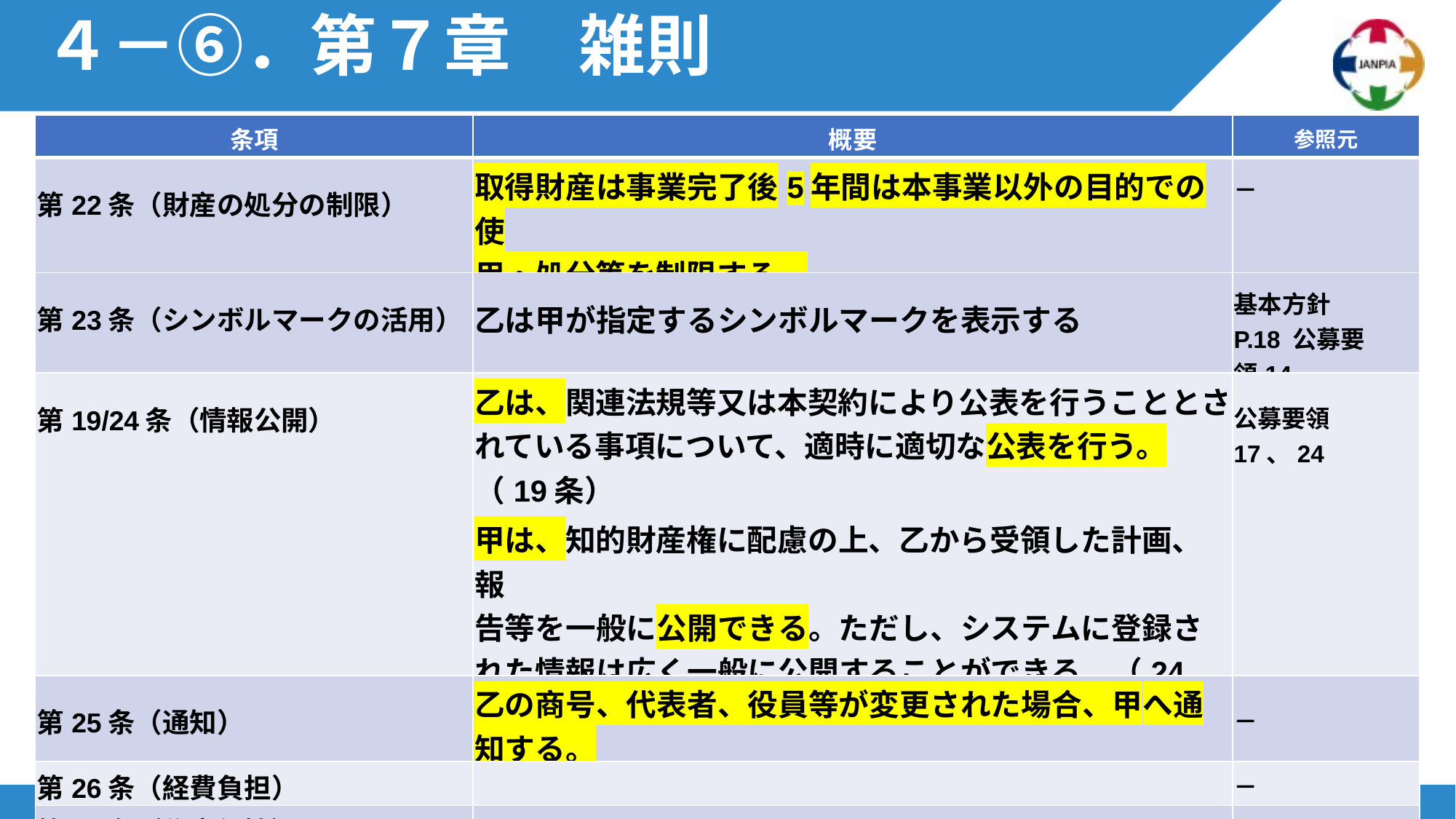

# ４－⑥．第７章	雑則
| 条項 | 概要 | 参照元 |
| --- | --- | --- |
| 第22条（財産の処分の制限） | 取得財産は事業完了後5年間は本事業以外の目的での使 用・処分等を制限する。 | － |
| 第23条（シンボルマークの活用） | 乙は甲が指定するシンボルマークを表示する | 基本方針P.18 公募要領14 |
| 第19/24条（情報公開） | 乙は、関連法規等又は本契約により公表を行うこととされている事項について、適時に適切な公表を行う。（19条） 甲は、知的財産権に配慮の上、乙から受領した計画、報 告等を一般に公開できる。ただし、システムに登録された情報は広く一般に公開することができる。（24条） | 公募要領17、24 |
| 第25条（通知） | 乙の商号、代表者、役員等が変更された場合、甲へ通 知する。 | － |
| 第26条（経費負担） |  | － |
| 第27条（秘密保持） |  | － |
| 第28条（反社会的勢力の排除） | 乙は反社会的勢力に該当しないことを表明し、将来に わたって保証する。 | 公募要領6 |
13
Copy Right © JANPIA 2020